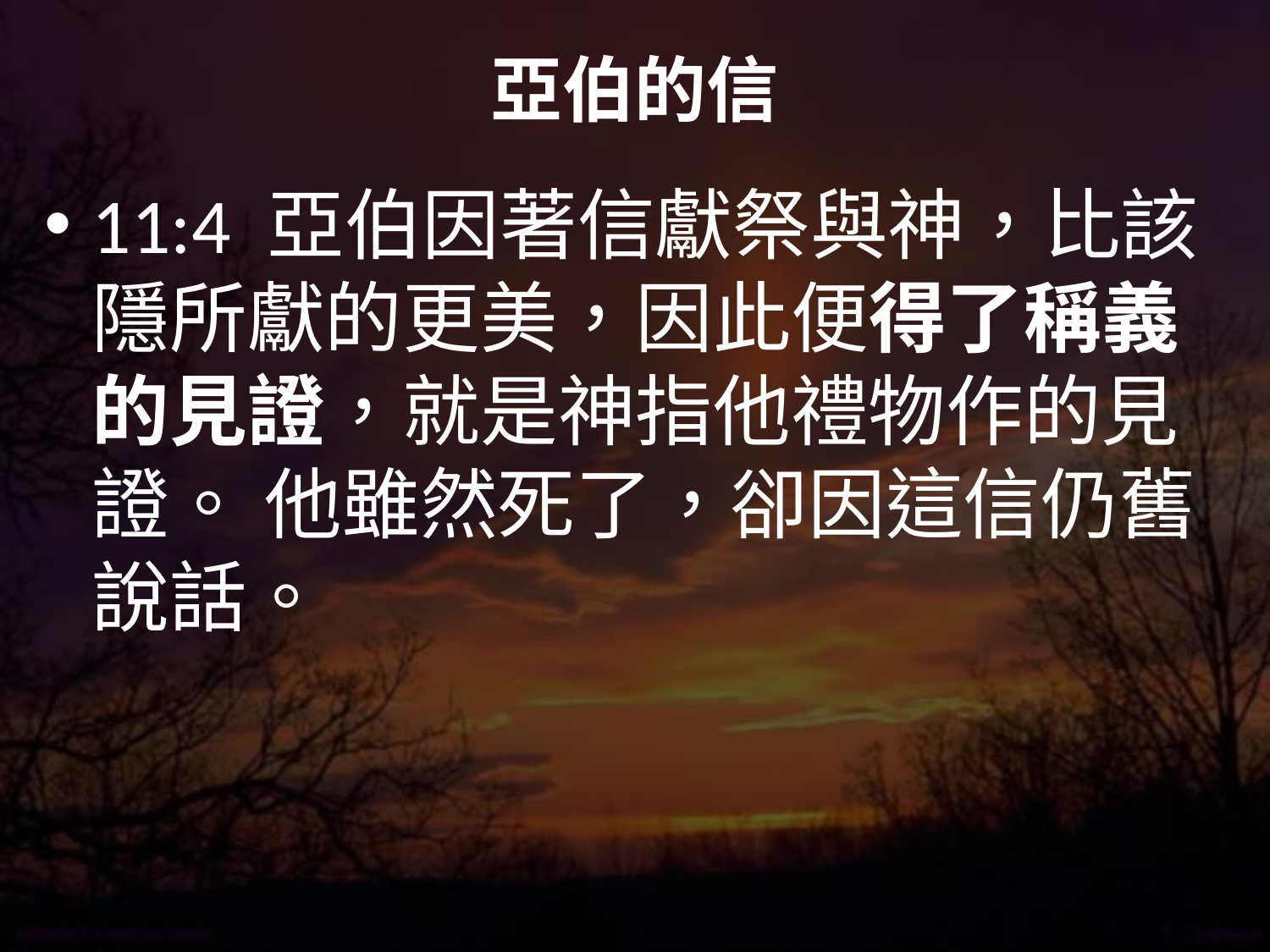

# 亞伯的信
11:4 亞伯因著信獻祭與神，比該隱所獻的更美，因此便得了稱義的見證，就是神指他禮物作的見證。 他雖然死了，卻因這信仍舊說話。